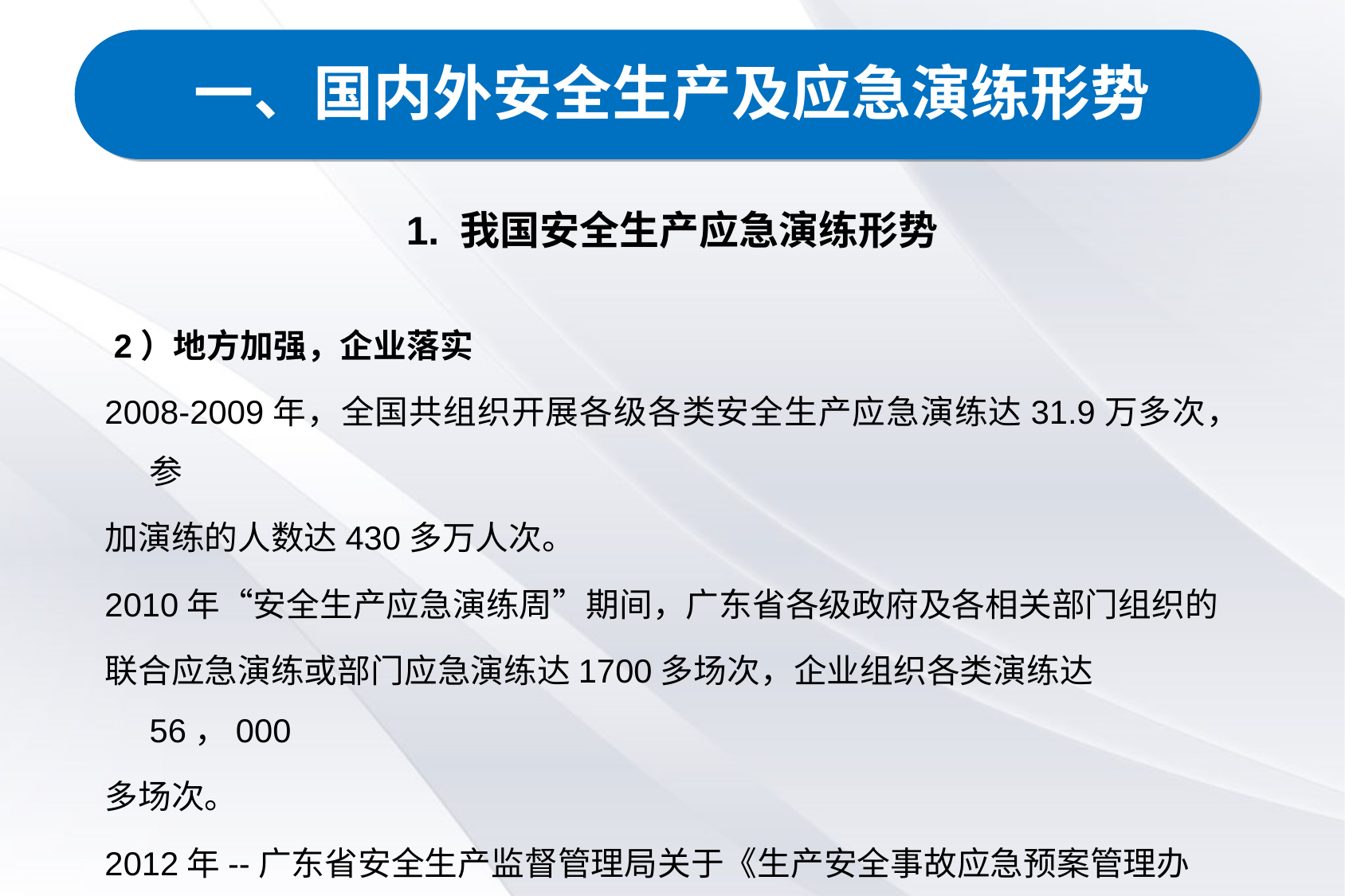

一、国内外安全生产及应急演练形势
# 1. 我国安全生产应急演练形势
 2）地方加强，企业落实
2008-2009年，全国共组织开展各级各类安全生产应急演练达31.9万多次，参
加演练的人数达430多万人次。
2010年“安全生产应急演练周”期间，广东省各级政府及各相关部门组织的
联合应急演练或部门应急演练达1700多场次，企业组织各类演练达56，000
多场次。
2012年--广东省安全生产监督管理局关于《生产安全事故应急预案管理办法》
的实施细则(2012修改)。